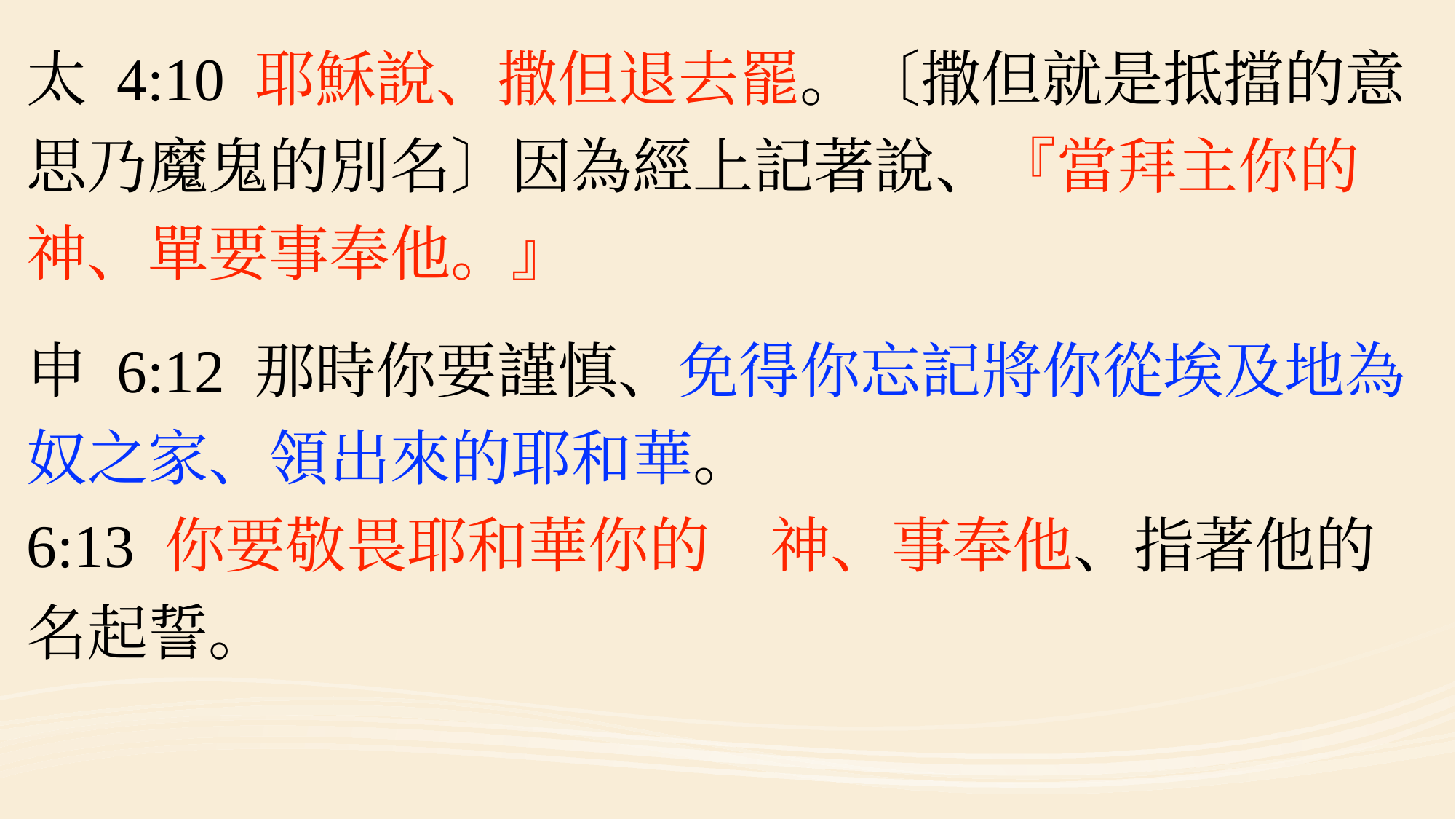

#
太 4:10 耶穌說、撒但退去罷。〔撒但就是抵擋的意思乃魔鬼的別名〕因為經上記著說、『當拜主你的　神、單要事奉他。』

申 6:12 那時你要謹慎、免得你忘記將你從埃及地為奴之家、領出來的耶和華。
6:13 你要敬畏耶和華你的　神、事奉他、指著他的名起誓。
27